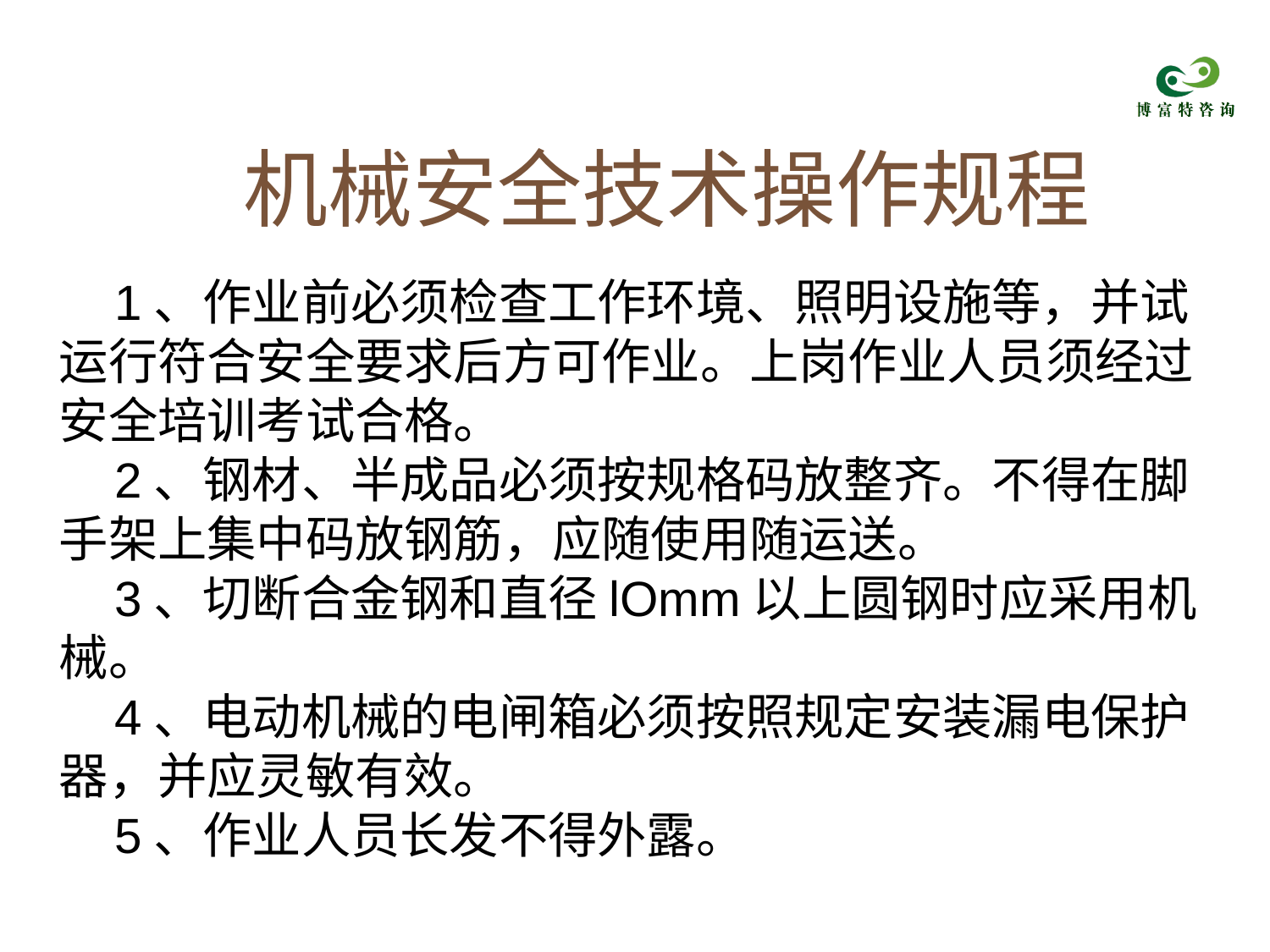

机械安全技术操作规程
    1、作业前必须检查工作环境、照明设施等，并试运行符合安全要求后方可作业。上岗作业人员须经过安全培训考试合格。
    2、钢材、半成品必须按规格码放整齐。不得在脚手架上集中码放钢筋，应随使用随运送。
    3、切断合金钢和直径lOmm以上圆钢时应采用机械。
    4、电动机械的电闸箱必须按照规定安装漏电保护器，并应灵敏有效。
    5、作业人员长发不得外露。